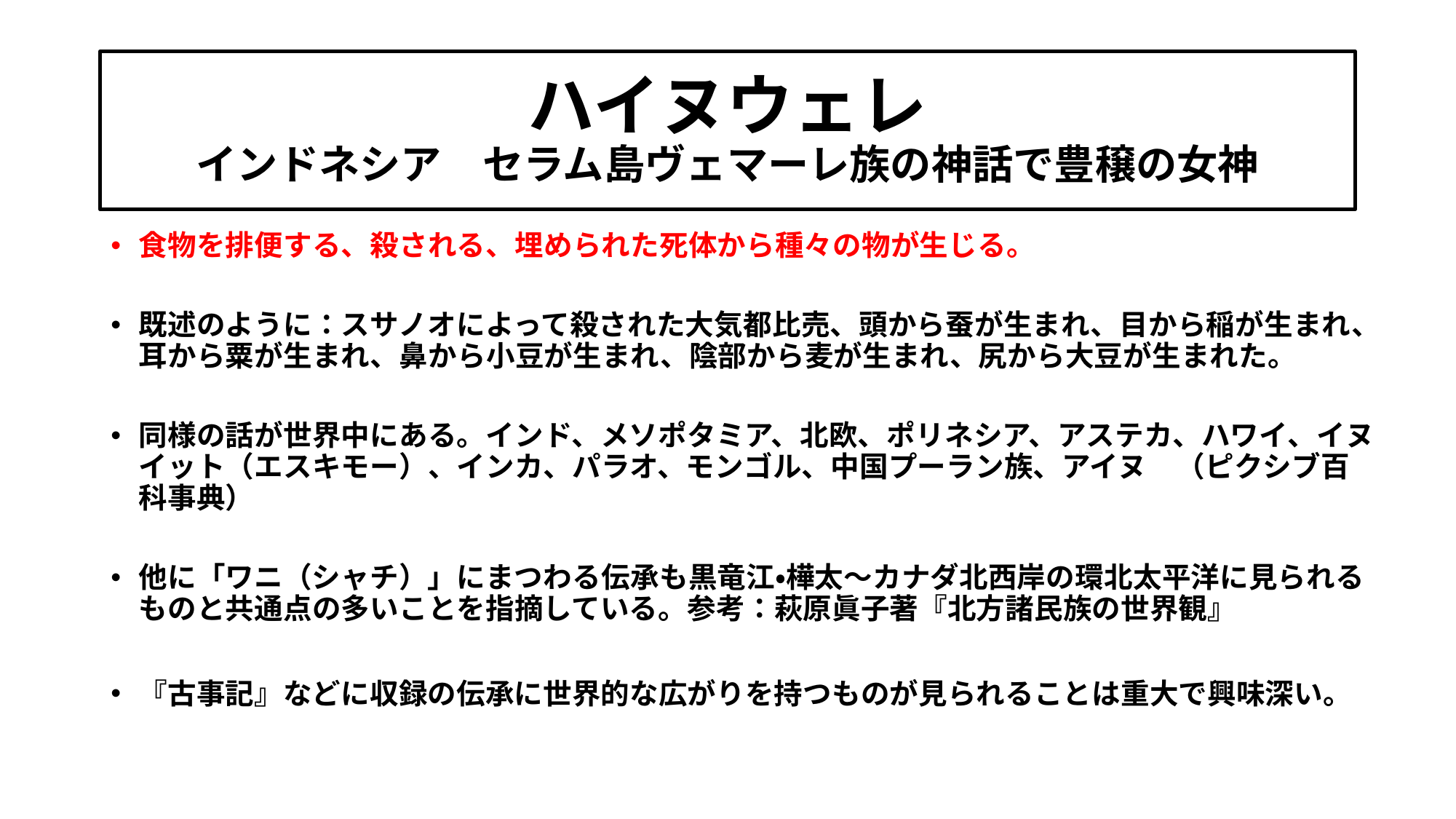

# ハイヌウェレ インドネシア　セラム島ヴェマーレ族の神話で豊穣の女神
食物を排便する、殺される、埋められた死体から種々の物が生じる。

既述のように：スサノオによって殺された大気都比売、頭から蚕が生まれ、目から稲が生まれ、耳から粟が生まれ、鼻から小豆が生まれ、陰部から麦が生まれ、尻から大豆が生まれた。

同様の話が世界中にある。インド、メソポタミア、北欧、ポリネシア、アステカ、ハワイ、イヌイット（エスキモー）、インカ、パラオ、モンゴル、中国プーラン族、アイヌ　（ピクシブ百科事典）

他に「ワニ（シャチ）」にまつわる伝承も黒竜江・樺太～カナダ北西岸の環北太平洋に見られるものと共通点の多いことを指摘している。参考：萩原眞子著『北方諸民族の世界観』

『古事記』などに収録の伝承に世界的な広がりを持つものが見られることは重大で興味深い。